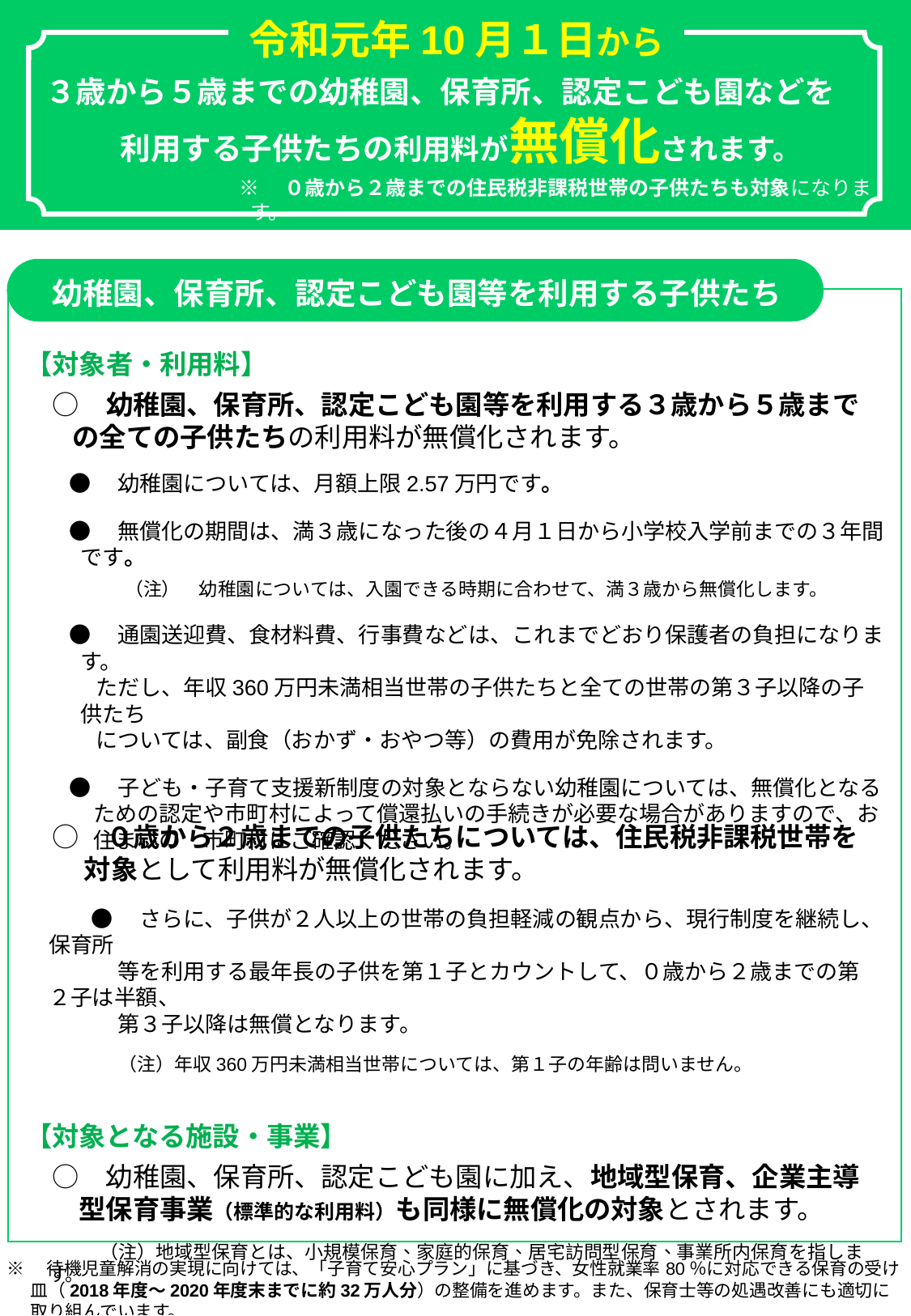

令和元年10月１日から

３歳から５歳までの幼稚園、保育所、認定こども園などを　利用する子供たちの利用料が無償化されます。

※　０歳から２歳までの住民税非課税世帯の子供たちも対象になります。

幼稚園、保育所、認定こども園等を利用する子供たち

【対象者・利用料】

　○　幼稚園、保育所、認定こども園等を利用する３歳から５歳までの全ての子供たちの利用料が無償化されます。

　○　０歳から２歳までの子供たちについては、住民税非課税世帯を対象として利用料が無償化されます。

　　　●　 さらに、子供が２人以上の世帯の負担軽減の観点から、現行制度を継続し、保育所
　　　　 等を利用する最年長の子供を第１子とカウントして、０歳から２歳までの第２子は半額、
　　　　 第３子以降は無償となります。

　　　　　（注）年収360万円未満相当世帯については、第１子の年齢は問いません。

【対象となる施設・事業】

　○　幼稚園、保育所、認定こども園に加え、地域型保育、企業主導
　　型保育事業（標準的な利用料）も同様に無償化の対象とされます。

　　　　（注）地域型保育とは、小規模保育、家庭的保育、居宅訪問型保育、事業所内保育を指します。
●　幼稚園については、月額上限2.57万円です。

●　無償化の期間は、満３歳になった後の４月１日から小学校入学前までの３年間です。

　　　（注）　幼稚園については、入園できる時期に合わせて、満３歳から無償化します。

●　通園送迎費、食材料費、行事費などは、これまでどおり保護者の負担になります。
　 ただし、年収360万円未満相当世帯の子供たちと全ての世帯の第３子以降の子供たち
　 については、副食（おかず・おやつ等）の費用が免除されます。

●　子ども・子育て支援新制度の対象とならない幼稚園については、無償化となるための認定や市町村によって償還払いの手続きが必要な場合がありますので、お住まいの　市町村にご確認ください。
※　待機児童解消の実現に向けては、「子育て安心プラン」に基づき、女性就業率80％に対応できる保育の受け皿（2018年度～2020年度末までに約32万人分）の整備を進めます。また、保育士等の処遇改善にも適切に取り組んでいます。